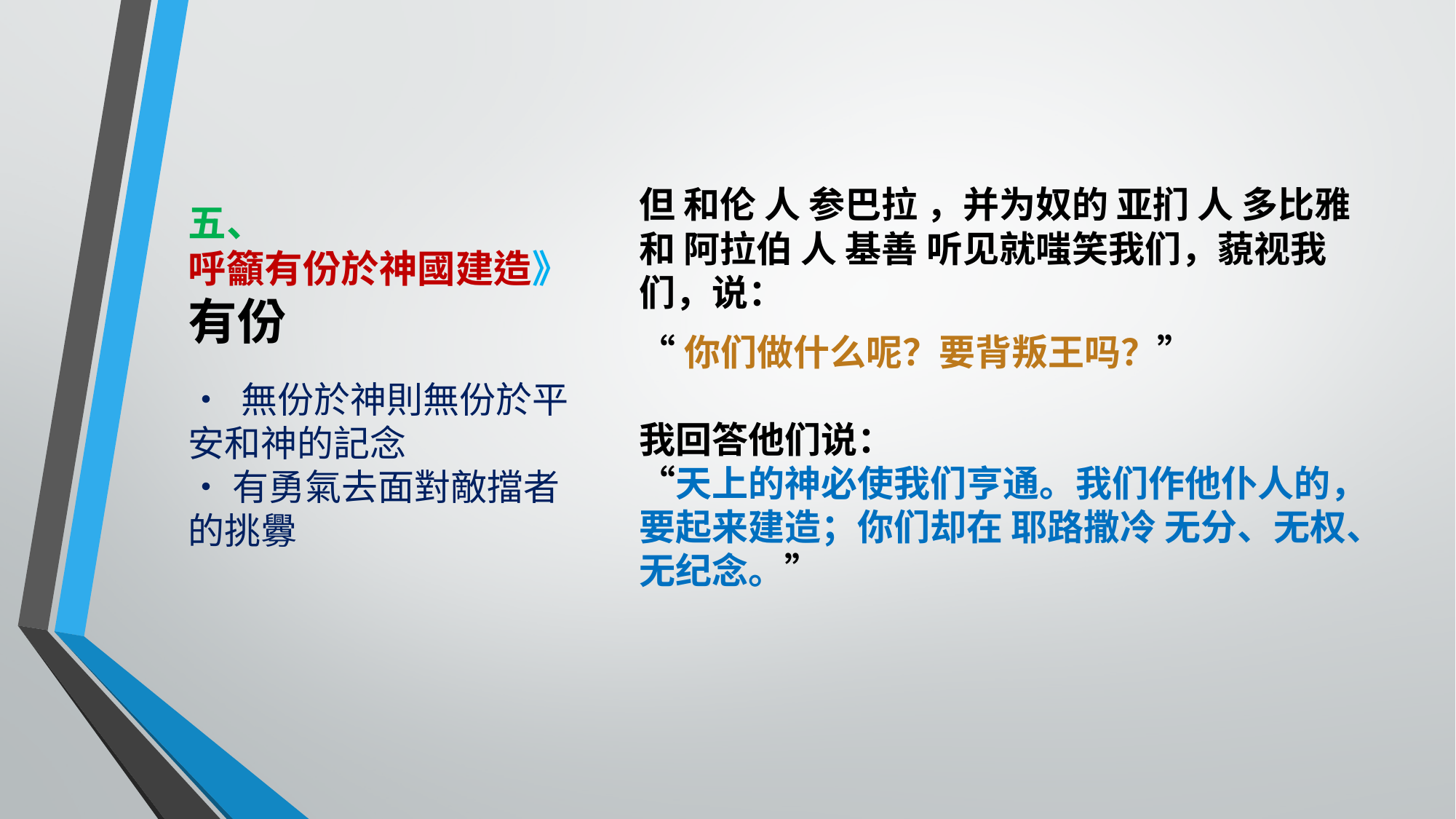

但 和伦 人 参巴拉 ，并为奴的 亚扪 人 多比雅 和 阿拉伯 人 基善 听见就嗤笑我们，藐视我们，说：
“你们做什么呢？要背叛王吗？”
我回答他们说：
“天上的神必使我们亨通。我们作他仆人的，要起来建造；你们却在 耶路撒冷 无分、无权、无纪念。”
# 五、 呼籲有份於神國建造》 有份
• 無份於神則無份於平安和神的記念
• 有勇氣去面對敵擋者的挑釁